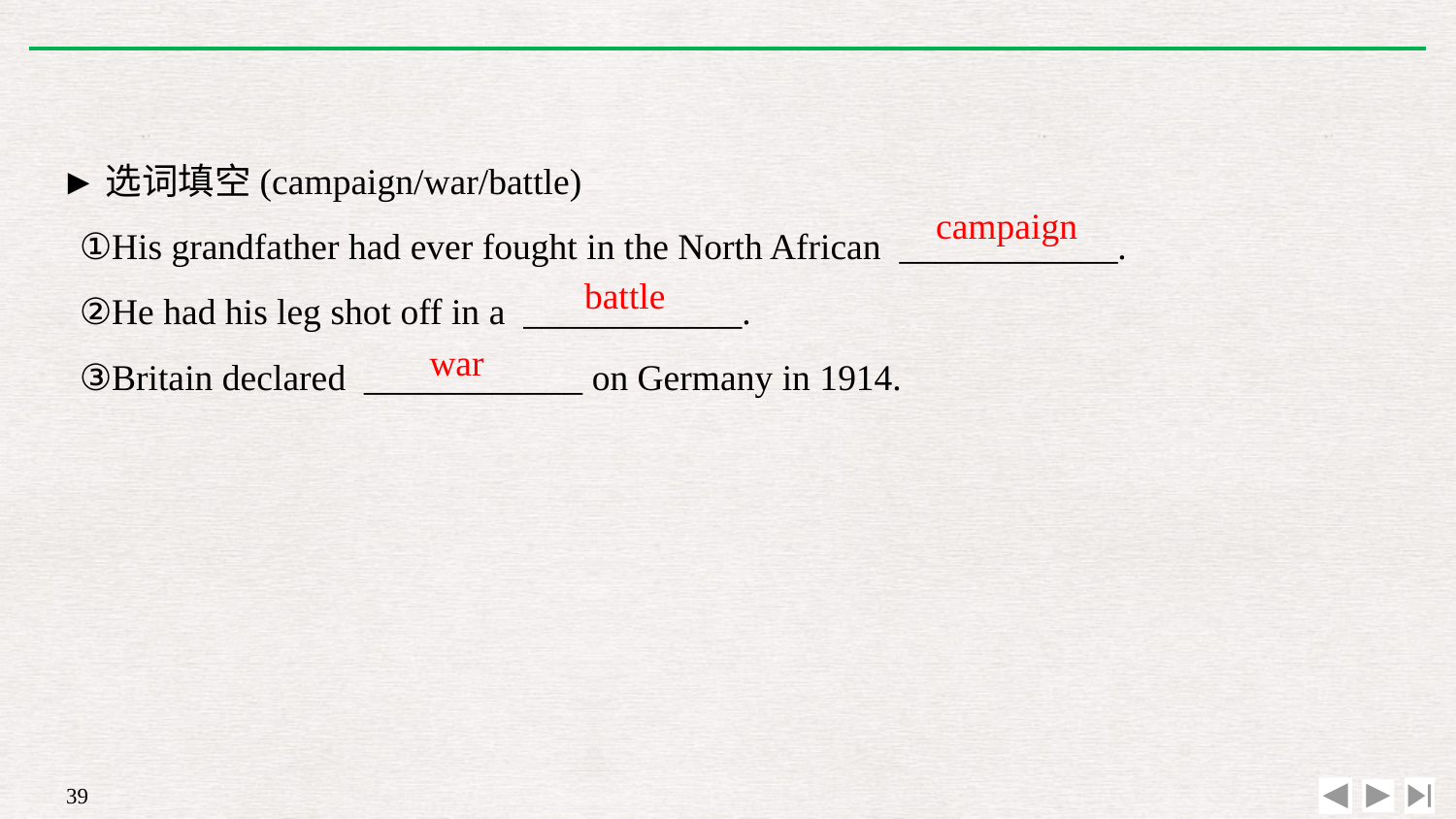

►选词填空(campaign/war/battle)
①His grandfather had ever fought in the North African  ____________.
②He had his leg shot off in a  ____________.
③Britain declared  ____________ on Germany in 1914.
campaign
battle
war